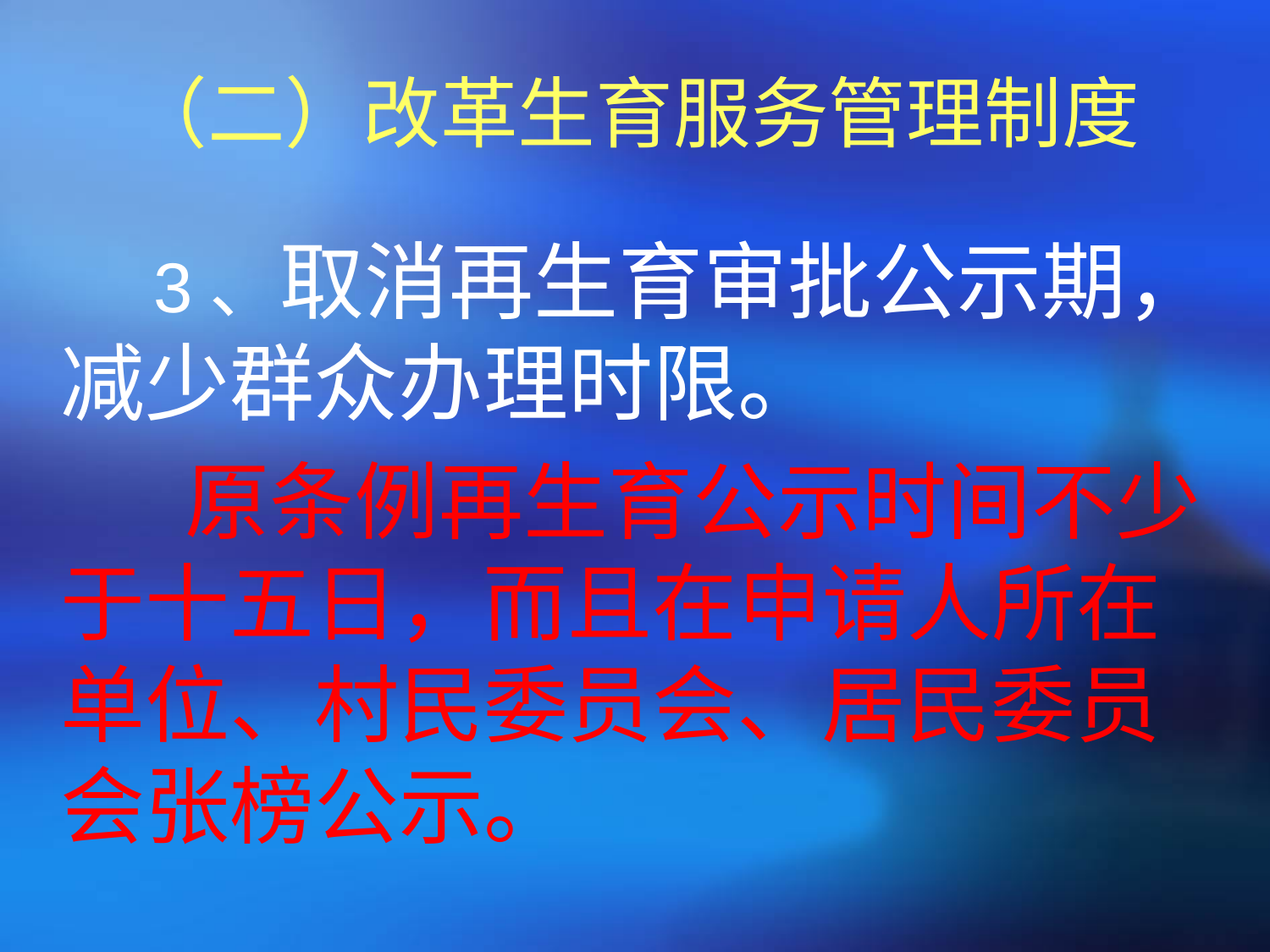

# （二）改革生育服务管理制度
         3、取消再生育审批公示期，减少群众办理时限。
        原条例再生育公示时间不少于十五日，而且在申请人所在单位、村民委员会、居民委员会张榜公示。